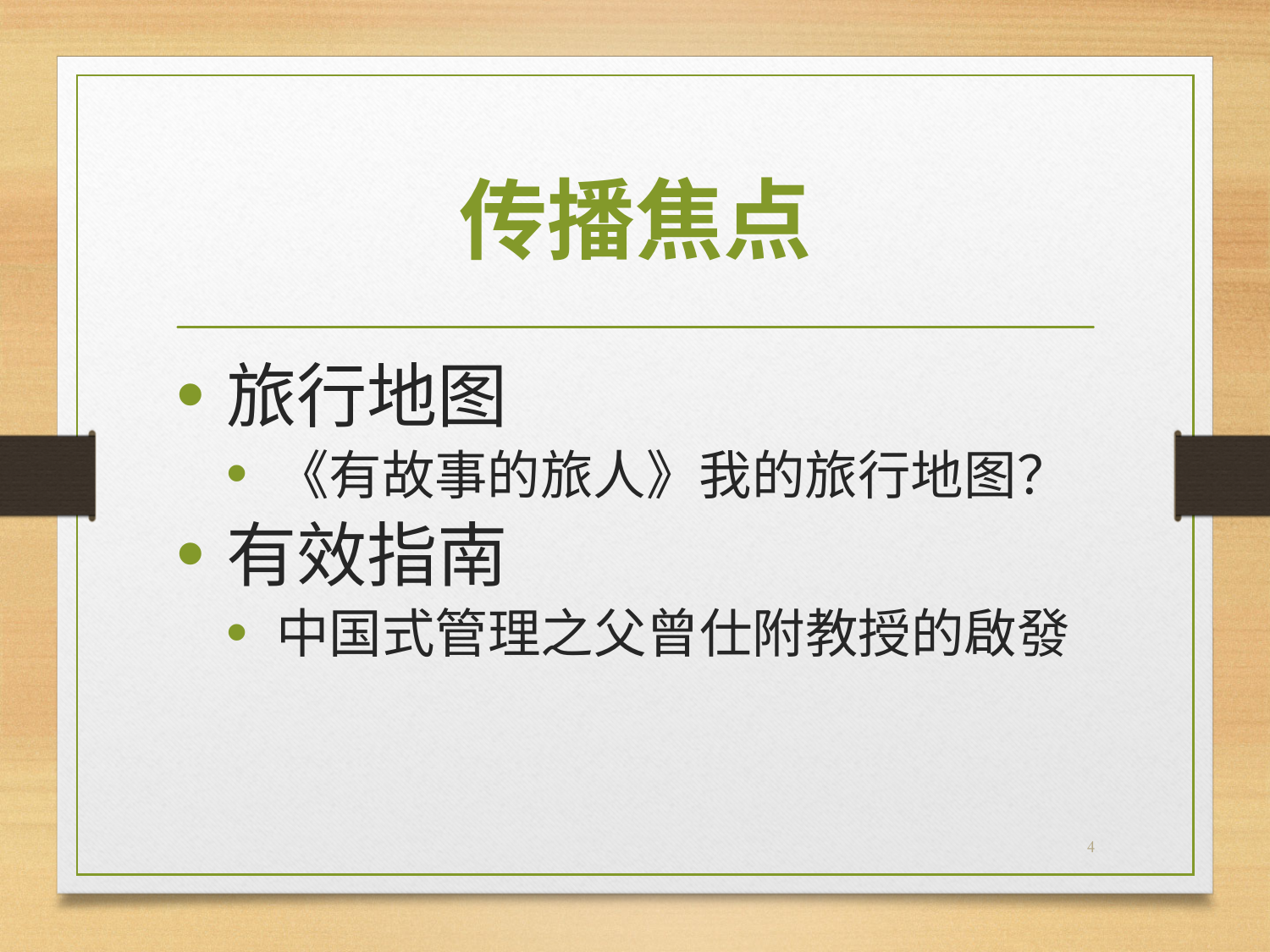

# 传播焦点
旅行地图
《有故事的旅人》我的旅行地图？
有效指南
中国式管理之父曾仕附教授的啟發

4